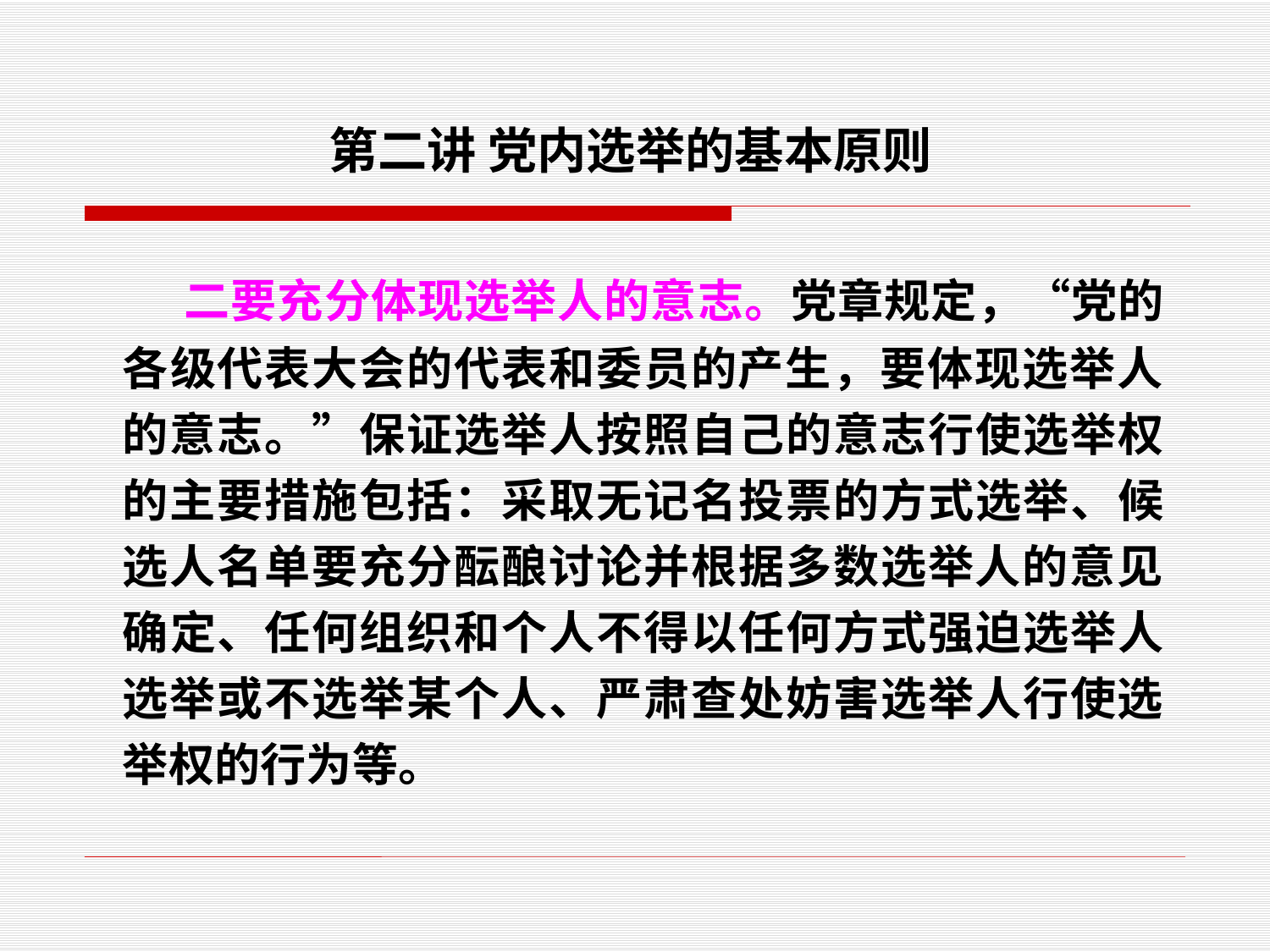

# 第二讲 党内选举的基本原则
         二要充分体现选举人的意志。党章规定，“党的各级代表大会的代表和委员的产生，要体现选举人的意志。”保证选举人按照自己的意志行使选举权的主要措施包括：采取无记名投票的方式选举、候选人名单要充分酝酿讨论并根据多数选举人的意见确定、任何组织和个人不得以任何方式强迫选举人选举或不选举某个人、严肃查处妨害选举人行使选举权的行为等。